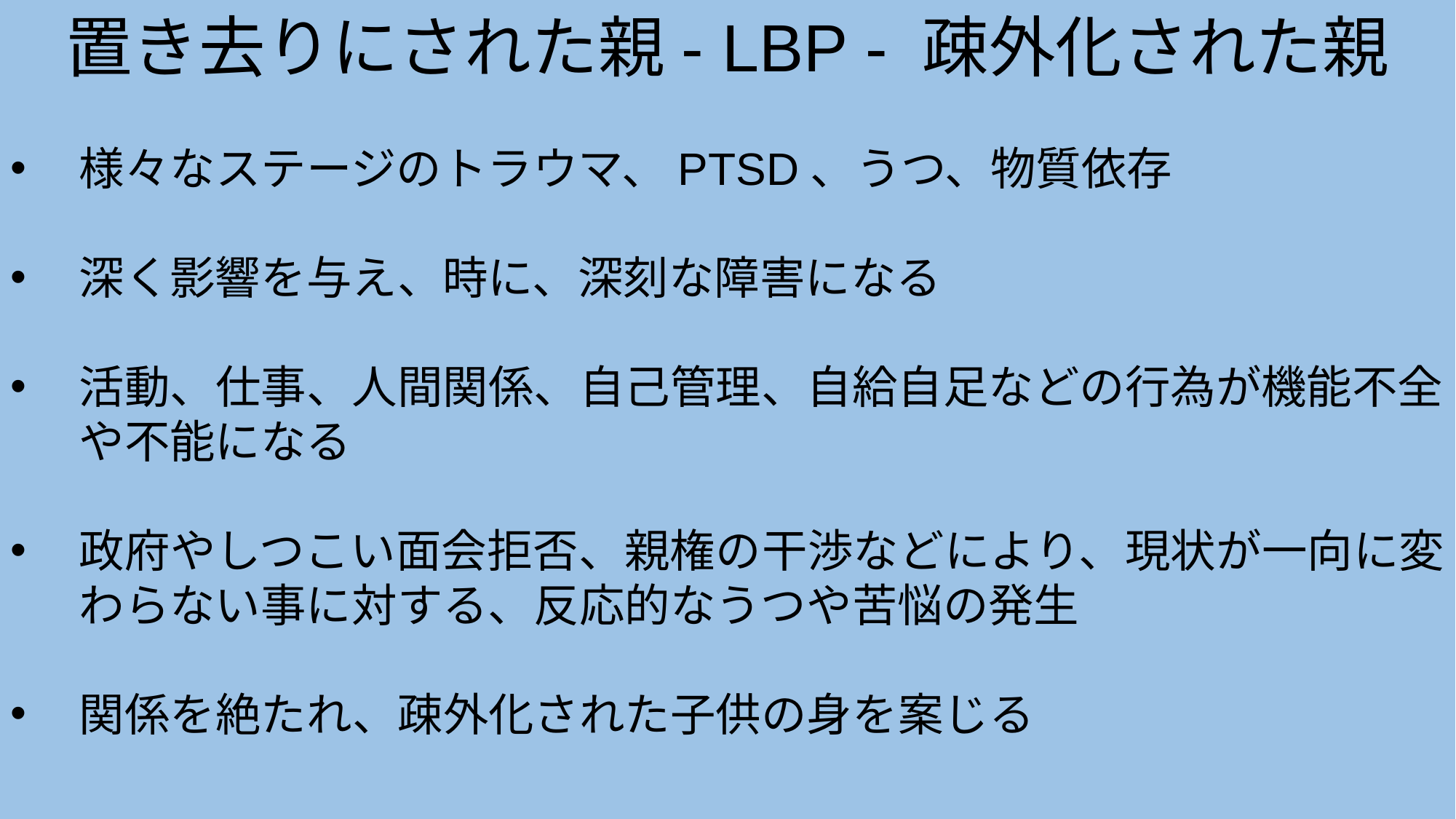

置き去りにされた親- LBP - 疎外化された親

様々なステージのトラウマ、PTSD、うつ、物質依存

深く影響を与え、時に、深刻な障害になる

活動、仕事、人間関係、自己管理、自給自足などの行為が機能不全や不能になる

政府やしつこい面会拒否、親権の干渉などにより、現状が一向に変わらない事に対する、反応的なうつや苦悩の発生

関係を絶たれ、疎外化された子供の身を案じる